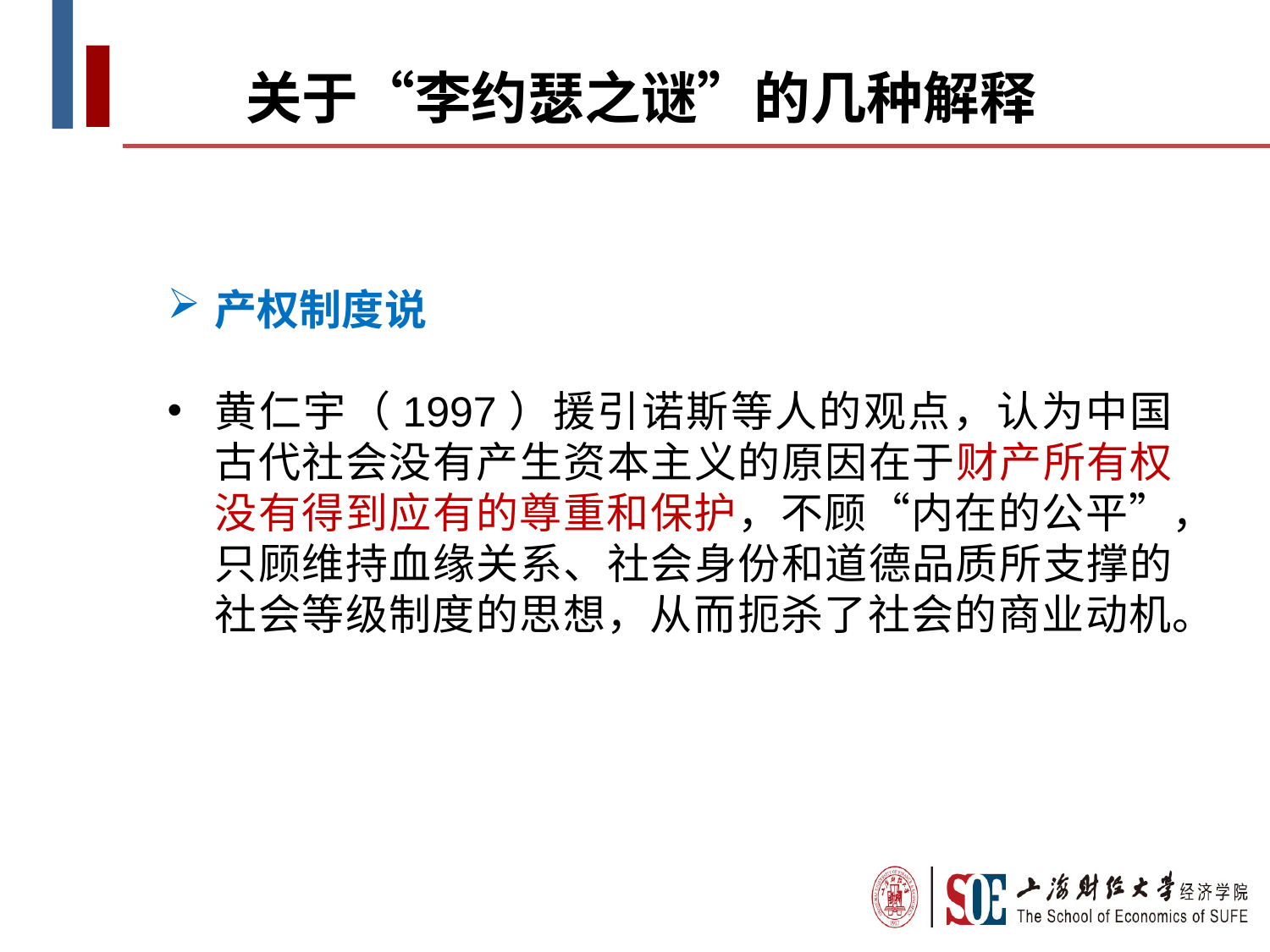

关于“李约瑟之谜”的几种解释

产权制度说

黄仁宇（1997）援引诺斯等人的观点，认为中国古代社会没有产生资本主义的原因在于财产所有权没有得到应有的尊重和保护，不顾“内在的公平”，只顾维持血缘关系、社会身份和道德品质所支撑的社会等级制度的思想，从而扼杀了社会的商业动机。